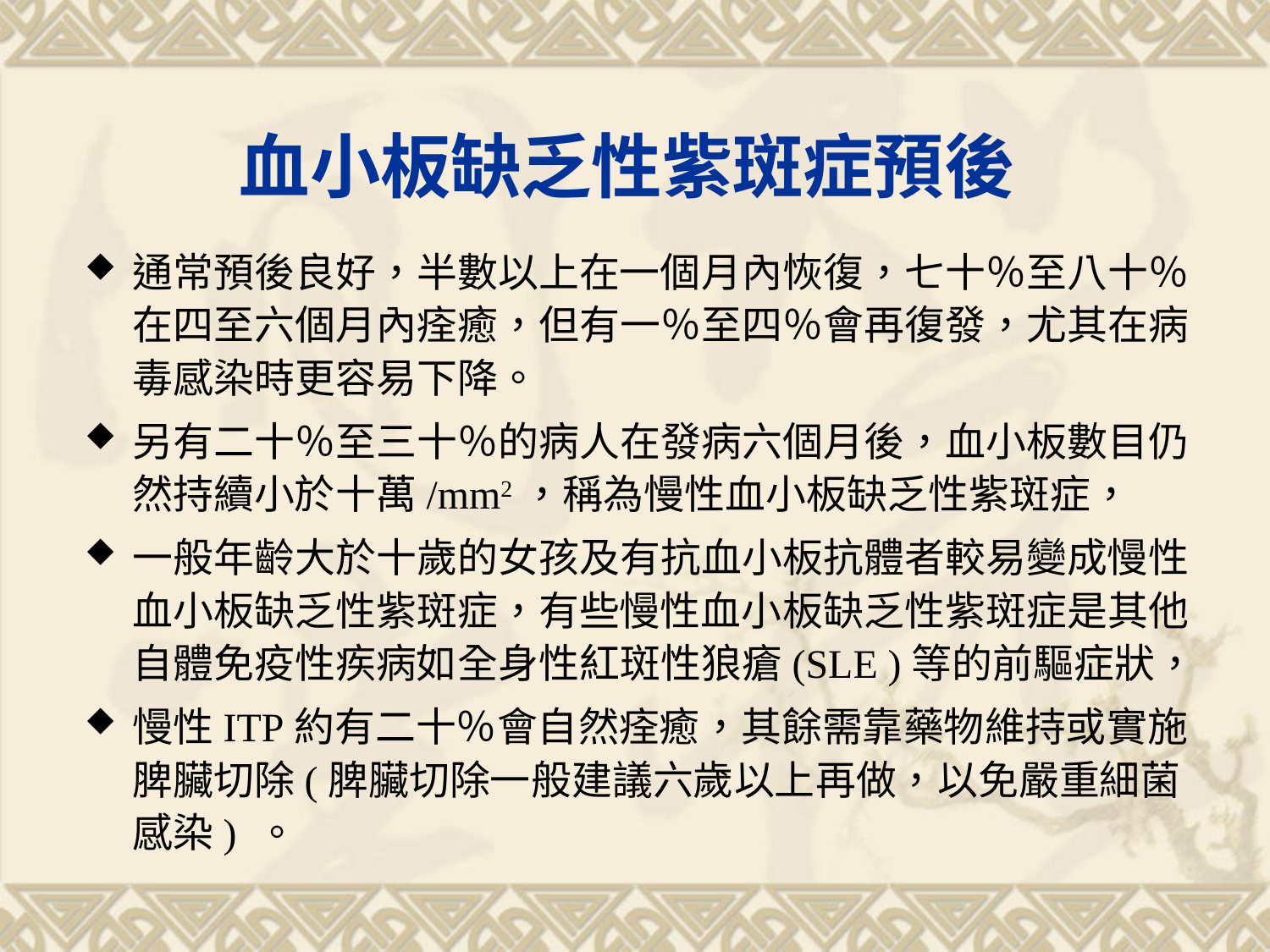

# 血小板缺乏性紫斑症預後
通常預後良好，半數以上在一個月內恢復，七十％至八十％在四至六個月內痊癒，但有一％至四％會再復發，尤其在病毒感染時更容易下降。
另有二十％至三十％的病人在發病六個月後，血小板數目仍然持續小於十萬/mm2，稱為慢性血小板缺乏性紫斑症，
一般年齡大於十歲的女孩及有抗血小板抗體者較易變成慢性血小板缺乏性紫斑症，有些慢性血小板缺乏性紫斑症是其他自體免疫性疾病如全身性紅斑性狼瘡(SLE )等的前驅症狀，
慢性ITP約有二十％會自然痊癒，其餘需靠藥物維持或實施脾臟切除(脾臟切除一般建議六歲以上再做，以免嚴重細菌感染) 。